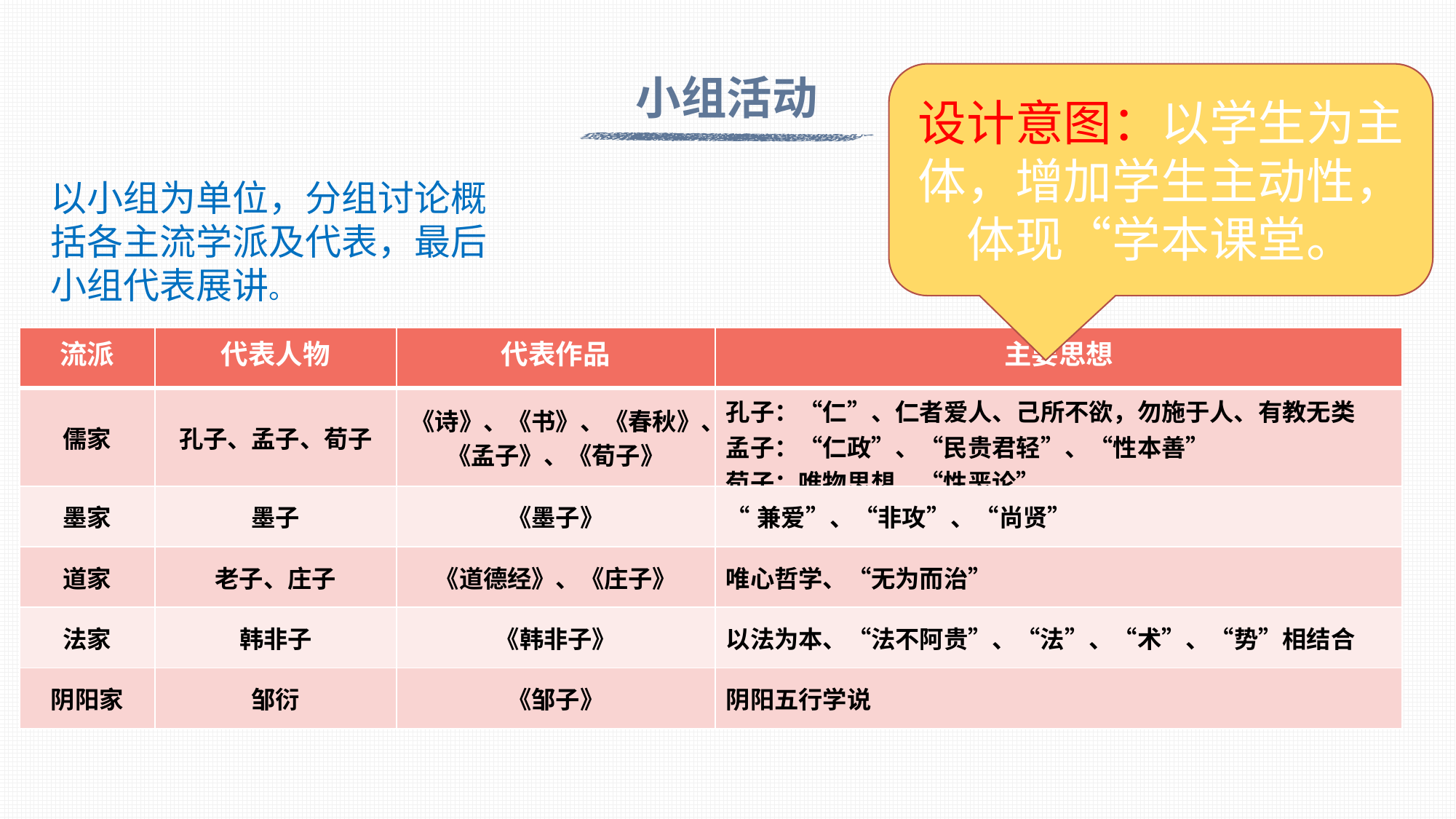

小组活动

设计意图：以学生为主体，增加学生主动性，体现“学本课堂。
以小组为单位，分组讨论概括各主流学派及代表，最后小组代表展讲。
| 流派 | 代表人物 | 代表作品 | 主要思想 |
| --- | --- | --- | --- |
| 儒家 | 孔子、孟子、荀子 | 《诗》、《书》、《春秋》、《孟子》、《荀子》 | 孔子：“仁”、仁者爱人、己所不欲，勿施于人、有教无类 孟子：“仁政”、“民贵君轻”、“性本善” 荀子：唯物思想、“性恶论” |
| 墨家 | 墨子 | 《墨子》 | “兼爱”、“非攻”、“尚贤” |
| 道家 | 老子、庄子 | 《道德经》、《庄子》 | 唯心哲学、“无为而治” |
| 法家 | 韩非子 | 《韩非子》 | 以法为本、“法不阿贵”、“法”、“术”、“势”相结合 |
| 阴阳家 | 邹衍 | 《邹子》 | 阴阳五行学说 |